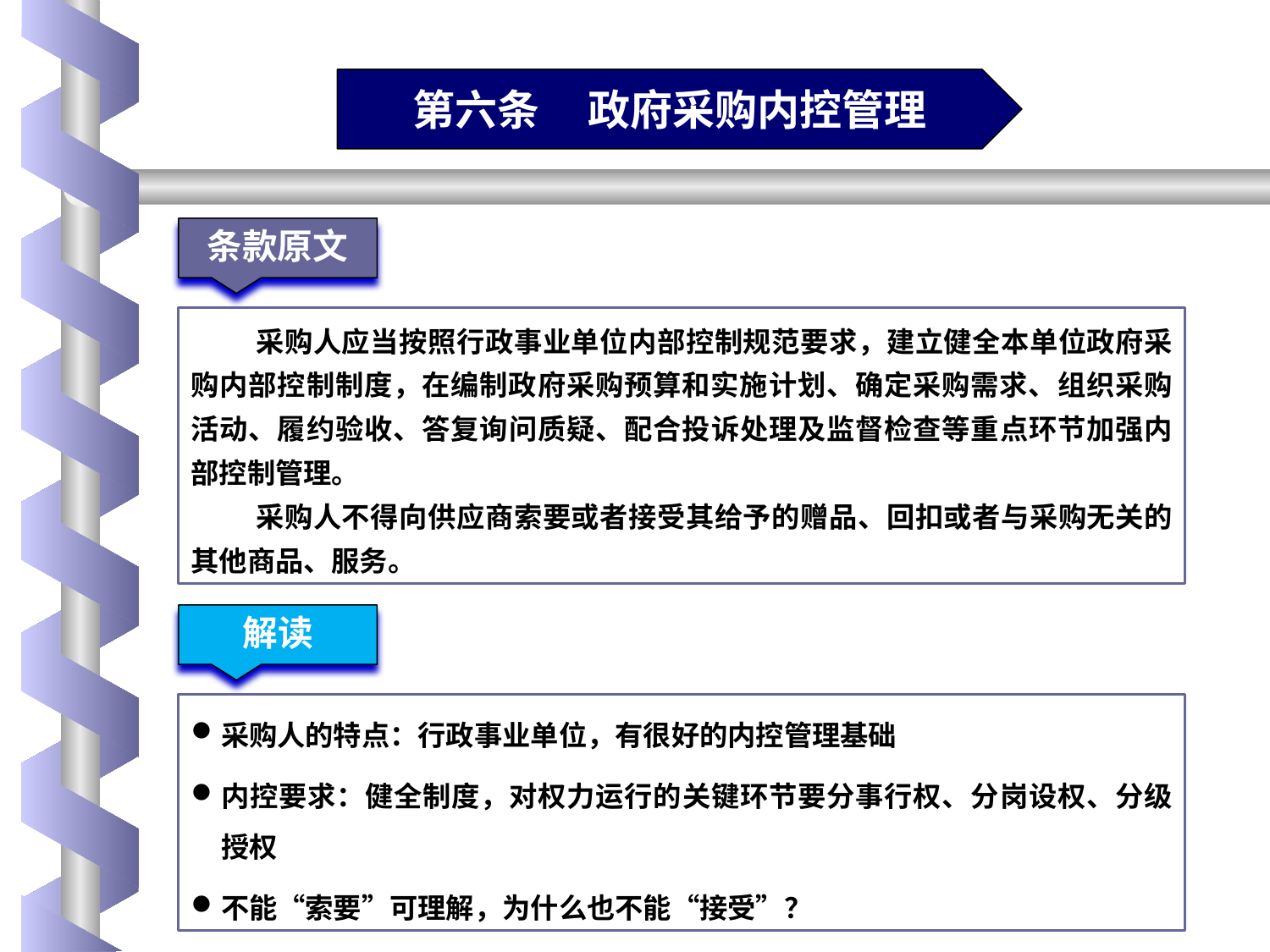

第六条     政府采购内控管理
条款原文
采购人应当按照行政事业单位内部控制规范要求，建立健全本单位政府采购内部控制制度，在编制政府采购预算和实施计划、确定采购需求、组织采购活动、履约验收、答复询问质疑、配合投诉处理及监督检查等重点环节加强内部控制管理。
采购人不得向供应商索要或者接受其给予的赠品、回扣或者与采购无关的其他商品、服务。
解读
采购人的特点：行政事业单位，有很好的内控管理基础
内控要求：健全制度，对权力运行的关键环节要分事行权、分岗设权、分级授权
不能“索要”可理解，为什么也不能“接受”？